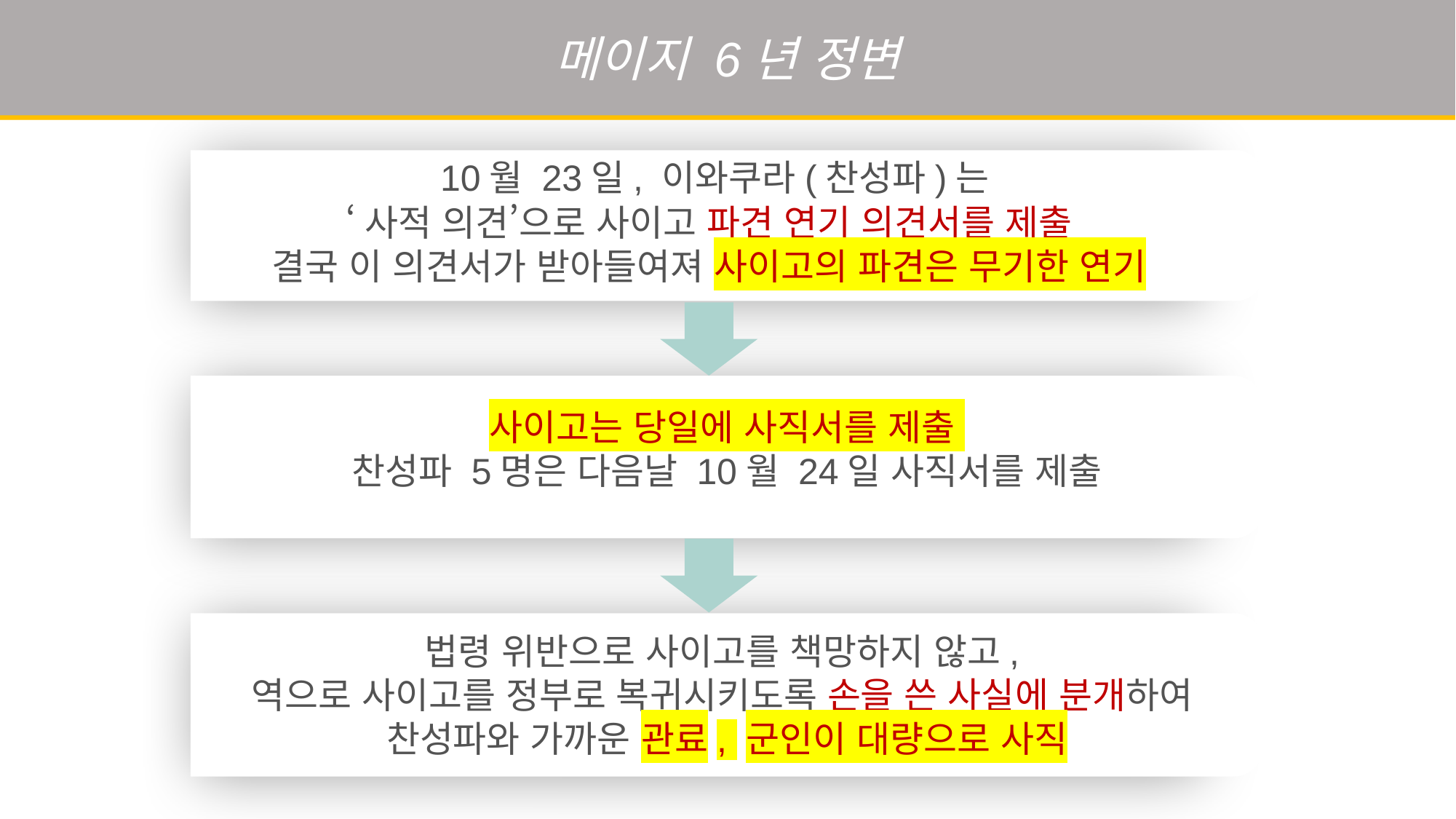

메이지 6년 정변

 10월 23일, 이와쿠라(찬성파)는
‘사적 의견’으로 사이고 파견 연기 의견서를 제출
결국 이 의견서가 받아들여져 사이고의 파견은 무기한 연기

사이고는 당일에 사직서를 제출
찬성파 5명은 다음날 10월 24일 사직서를 제출

법령 위반으로 사이고를 책망하지 않고,
역으로 사이고를 정부로 복귀시키도록 손을 쓴 사실에 분개하여
찬성파와 가까운 관료, 군인이 대량으로 사직